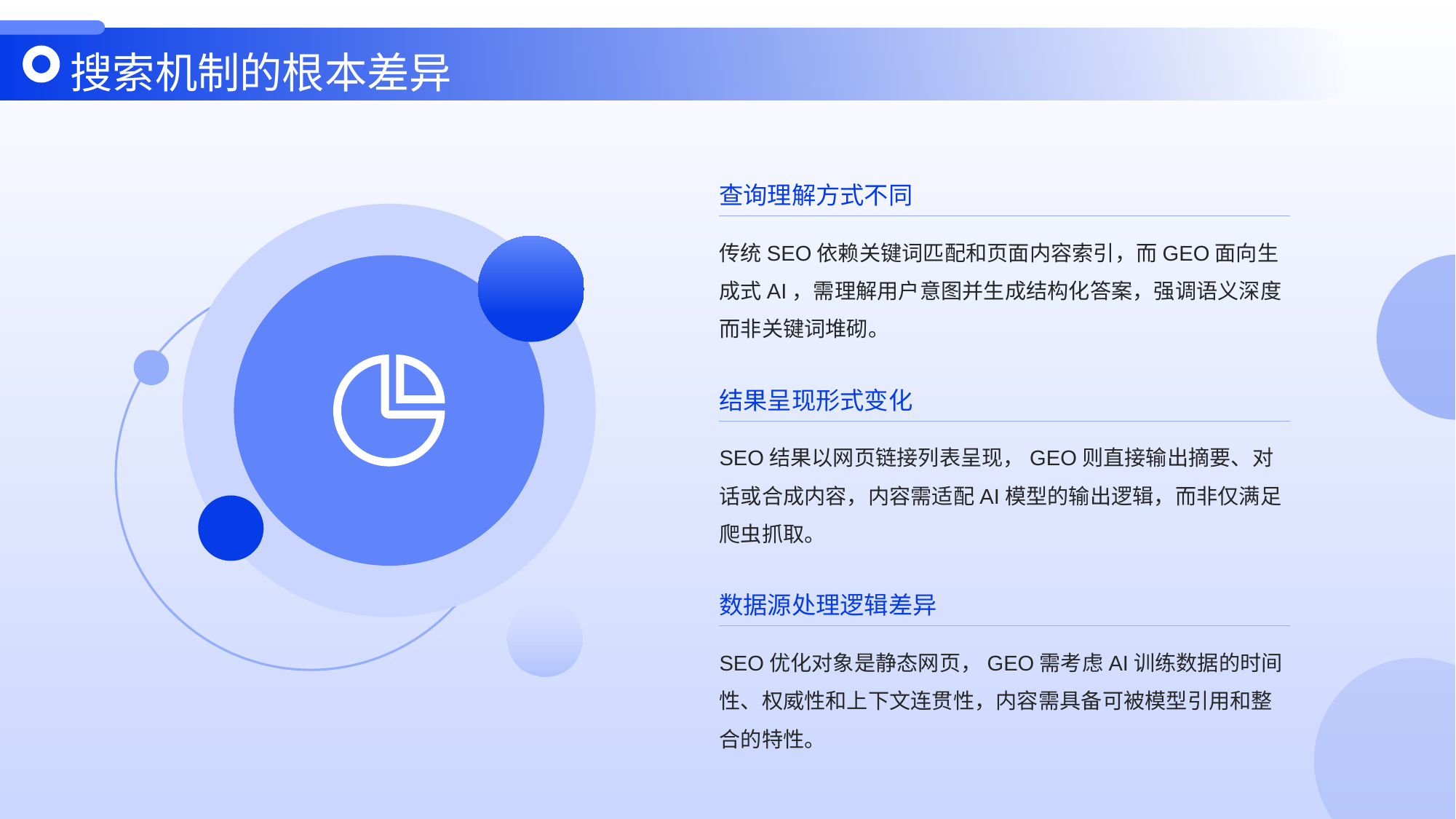

搜索机制的根本差异

查询理解方式不同

传统SEO依赖关键词匹配和页面内容索引，而GEO面向生成式AI，需理解用户意图并生成结构化答案，强调语义深度而非关键词堆砌。

结果呈现形式变化

SEO结果以网页链接列表呈现，GEO则直接输出摘要、对话或合成内容，内容需适配AI模型的输出逻辑，而非仅满足爬虫抓取。

数据源处理逻辑差异

SEO优化对象是静态网页，GEO需考虑AI训练数据的时间性、权威性和上下文连贯性，内容需具备可被模型引用和整合的特性。